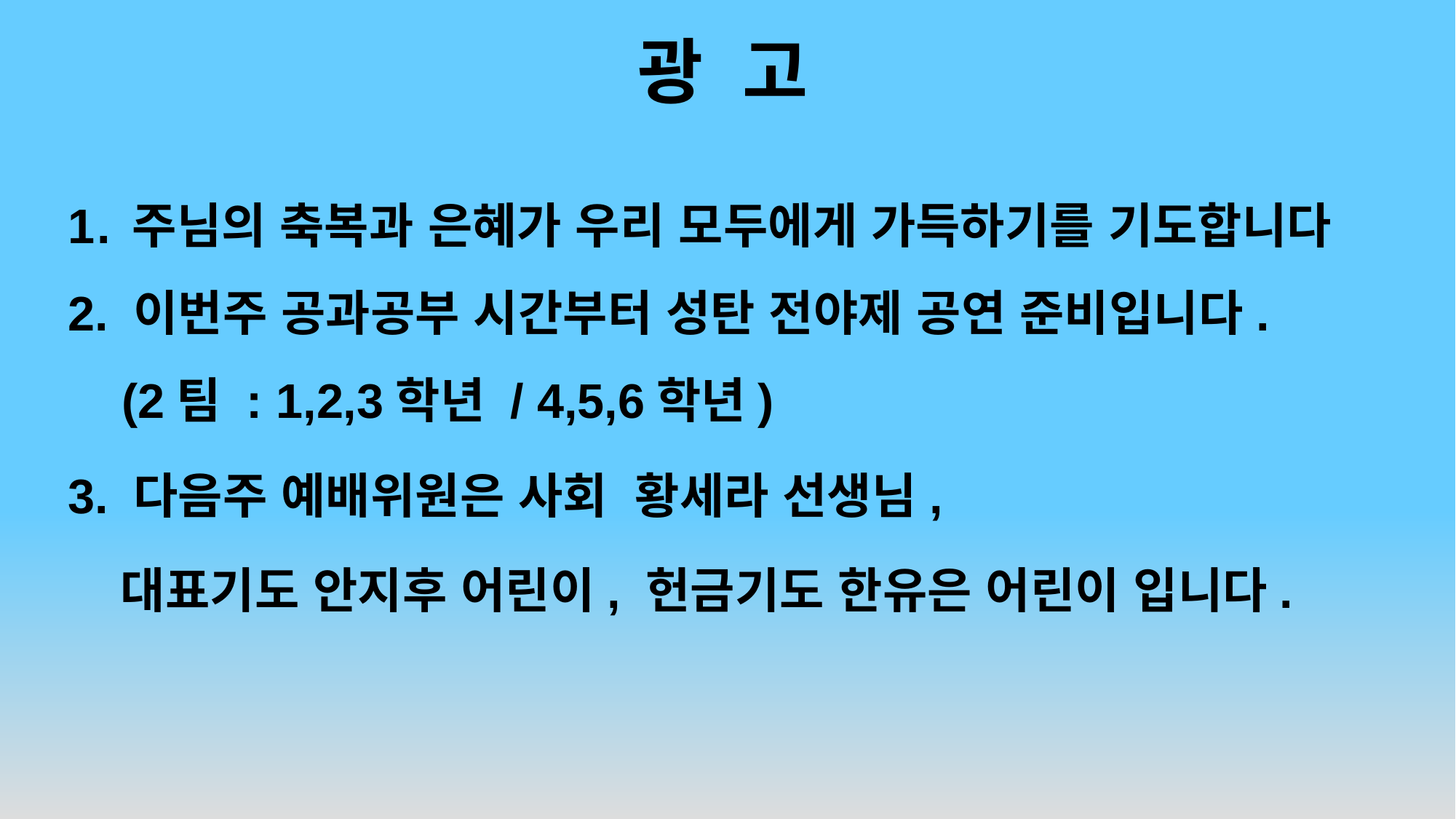

# 광  고
주님의 축복과 은혜가 우리 모두에게 가득하기를 기도합니다
2. 이번주 공과공부 시간부터 성탄 전야제 공연 준비입니다.
    (2팀 : 1,2,3학년 / 4,5,6학년)
3. 다음주 예배위원은 사회  황세라 선생님,
   대표기도 안지후 어린이, 헌금기도 한유은 어린이 입니다.